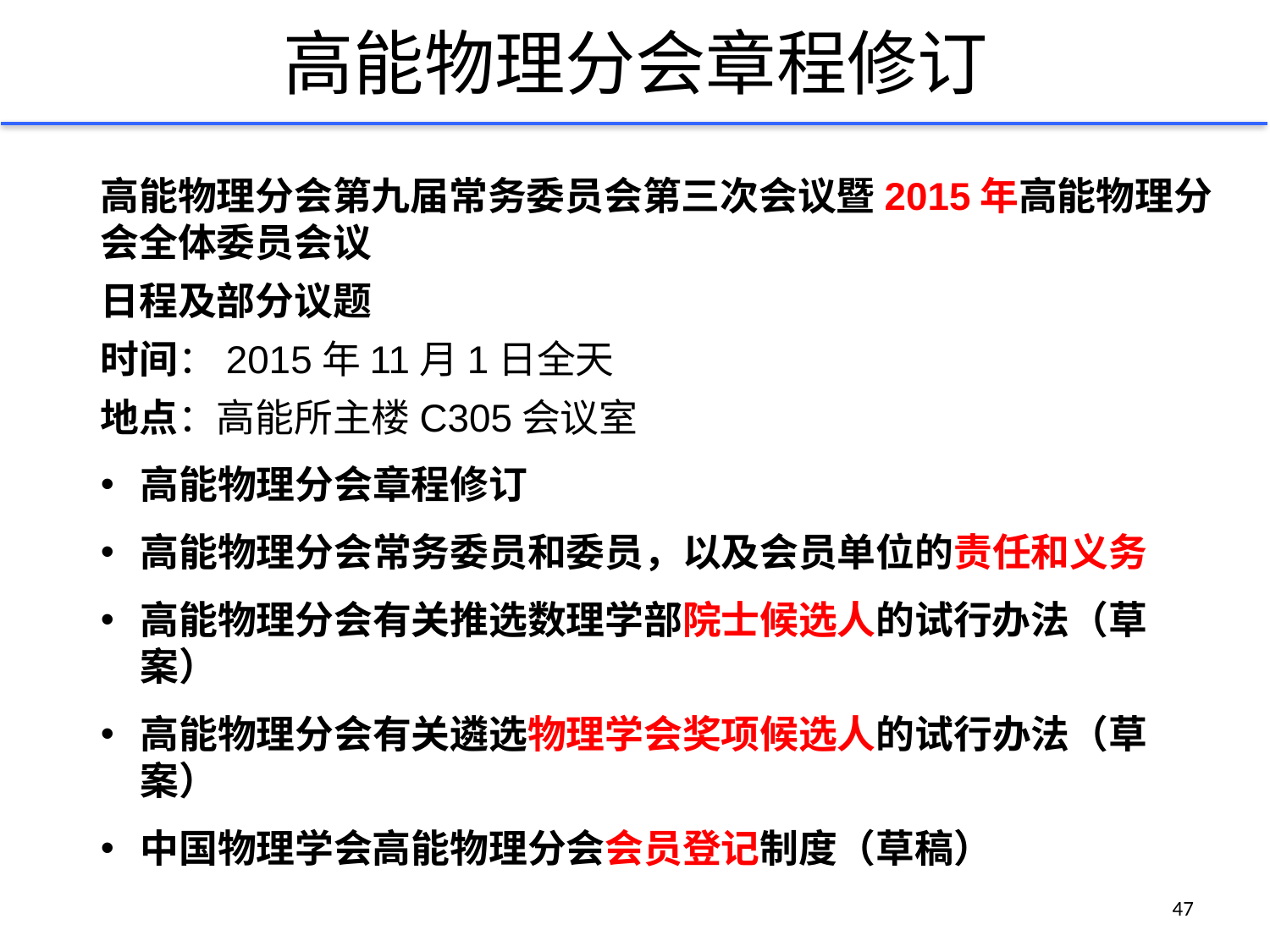

高能物理分会章程修订
高能物理分会第九届常务委员会第三次会议暨2015年高能物理分会全体委员会议
日程及部分议题
时间：2015年11月1日全天
地点：高能所主楼C305会议室
高能物理分会章程修订
高能物理分会常务委员和委员，以及会员单位的责任和义务
高能物理分会有关推选数理学部院士候选人的试行办法（草案）
高能物理分会有关遴选物理学会奖项候选人的试行办法（草案）
中国物理学会高能物理分会会员登记制度（草稿）
47